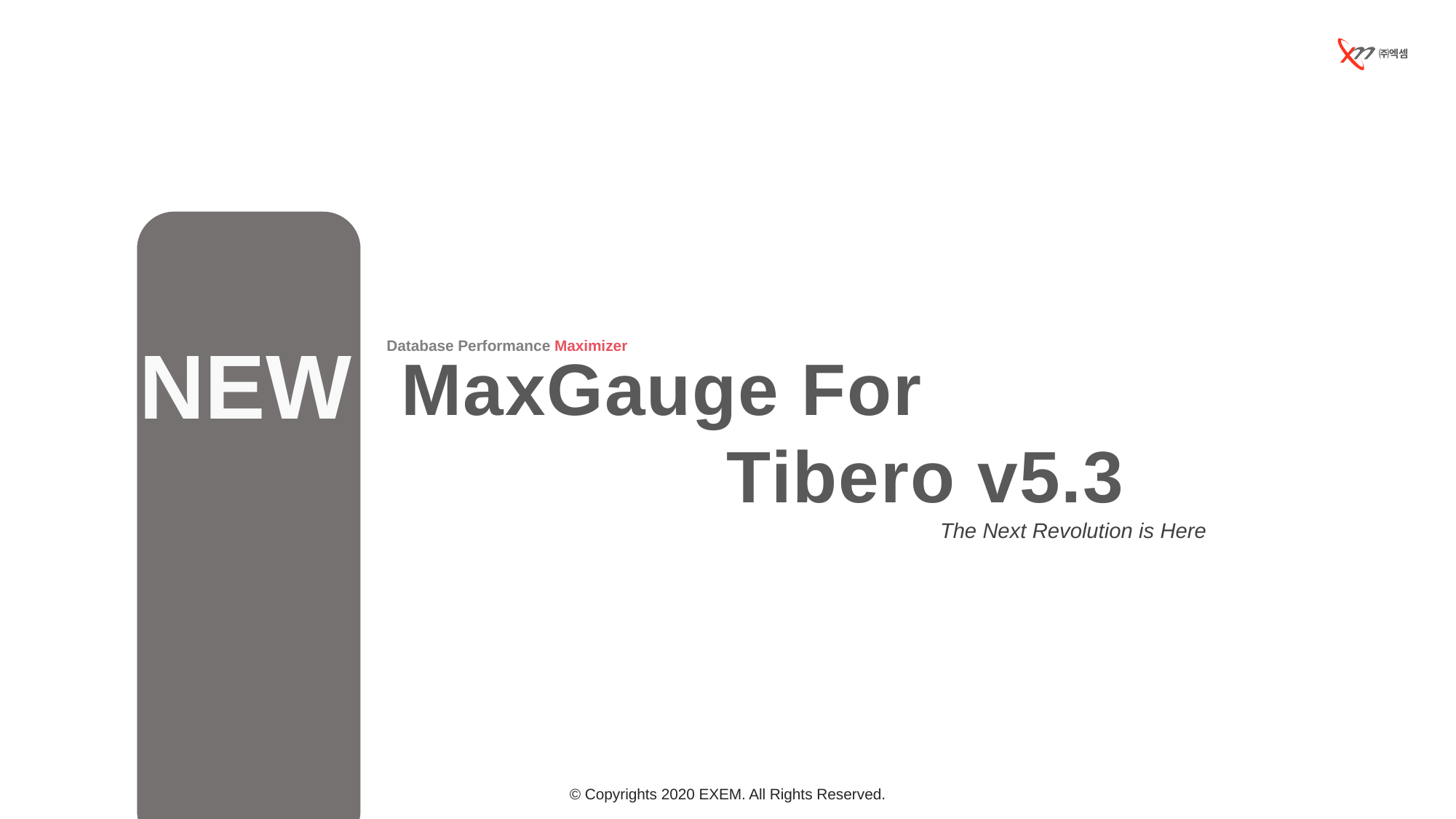

㈜엑셈

Database Performance Maximizer
NEW
MaxGauge For
               Tibero v5.3
				                 The Next Revolution is Here
© Copyrights 2020 EXEM. All Rights Reserved.